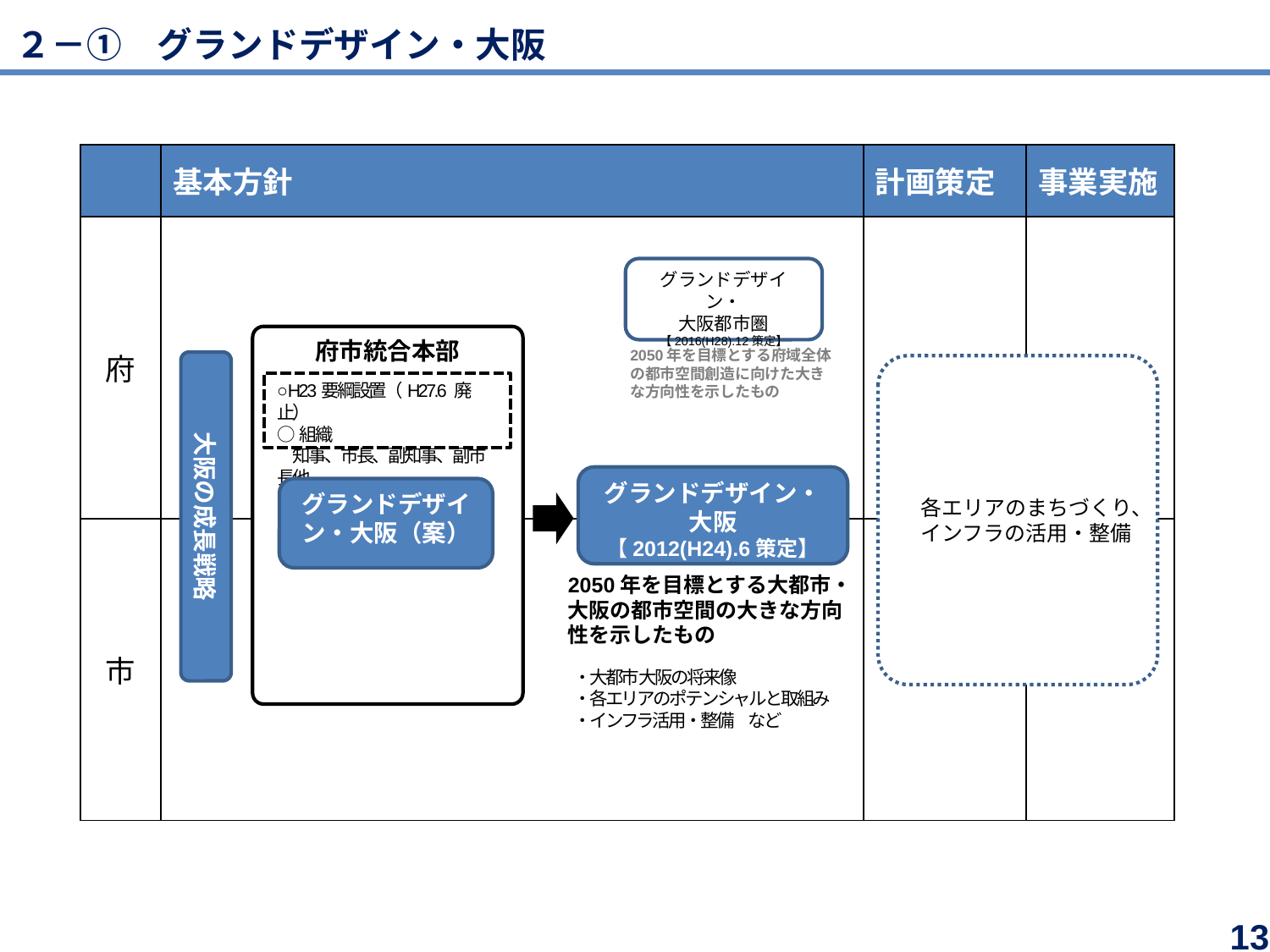

２－①　グランドデザイン・大阪
|  | 基本方針 | 計画策定 | 事業実施 |
| --- | --- | --- | --- |
| 府 |  |  |  |
| 市 |  |  |  |
グランドデザイン・
大阪都市圏
【2016(H28).12策定】
府市統合本部
2050年を目標とする府域全体の都市空間創造に向けた大きな方向性を示したもの
大阪の成長戦略
　各エリアのまちづくり、
　インフラの活用・整備
○H23要綱設置（H27.6 廃止）
○組織
　知事、市長、副知事、副市長他
グランドデザイン・
大阪
【2012(H24).6策定】
グランドデザイン・大阪（案）

2050年を目標とする大都市・
大阪の都市空間の大きな方向性を示したもの
・大都市 大阪の将来像
・各エリアのポテンシャルと取組み
・インフラ活用・整備　など
13